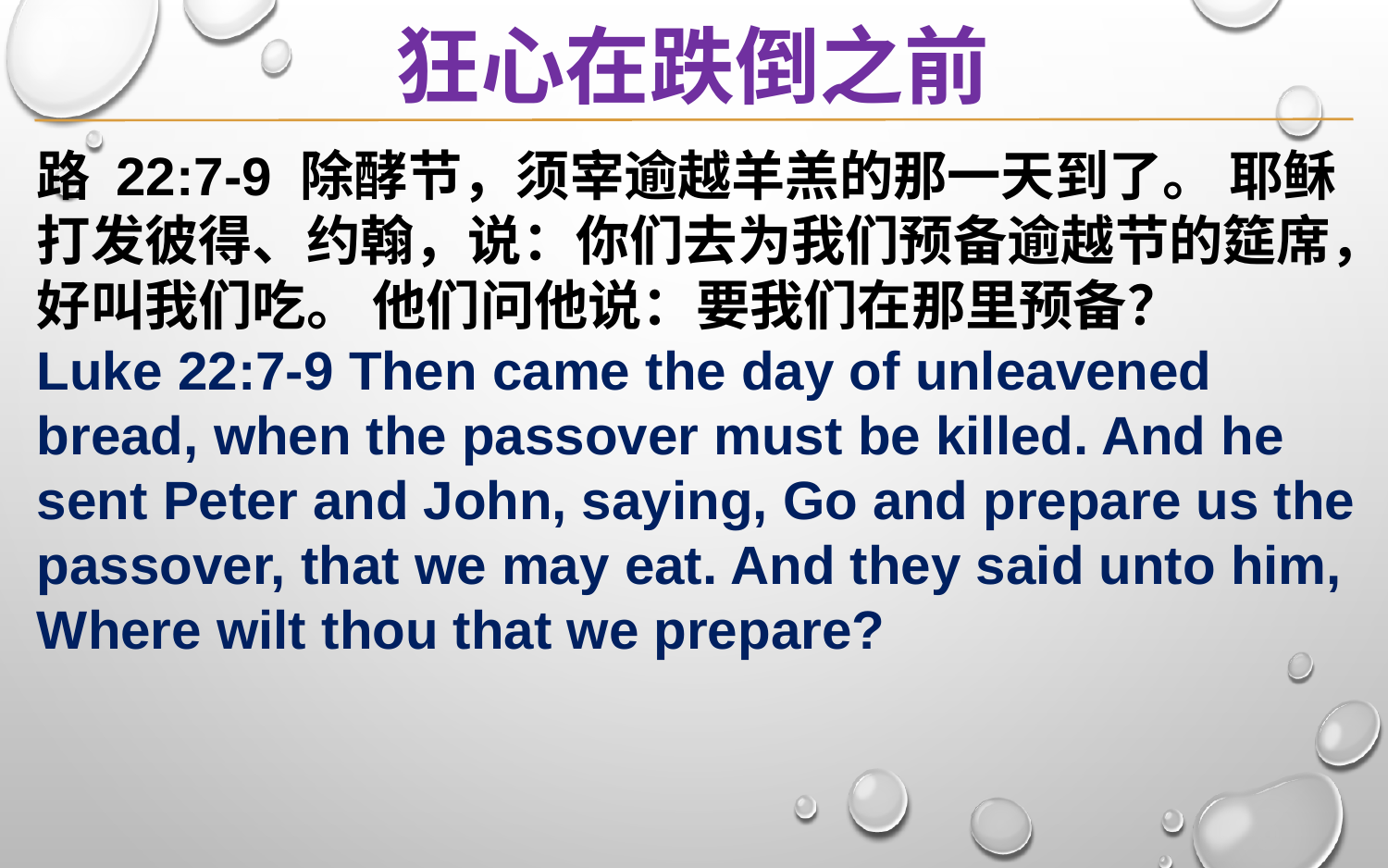

狂心在跌倒之前
路 22:7-9 除酵节，须宰逾越羊羔的那一天到了。 耶稣打发彼得、约翰，说：你们去为我们预备逾越节的筵席，好叫我们吃。 他们问他说：要我们在那里预备？
Luke 22:7-9 Then came the day of unleavened bread, when the passover must be killed. And he sent Peter and John, saying, Go and prepare us the passover, that we may eat. And they said unto him, Where wilt thou that we prepare?